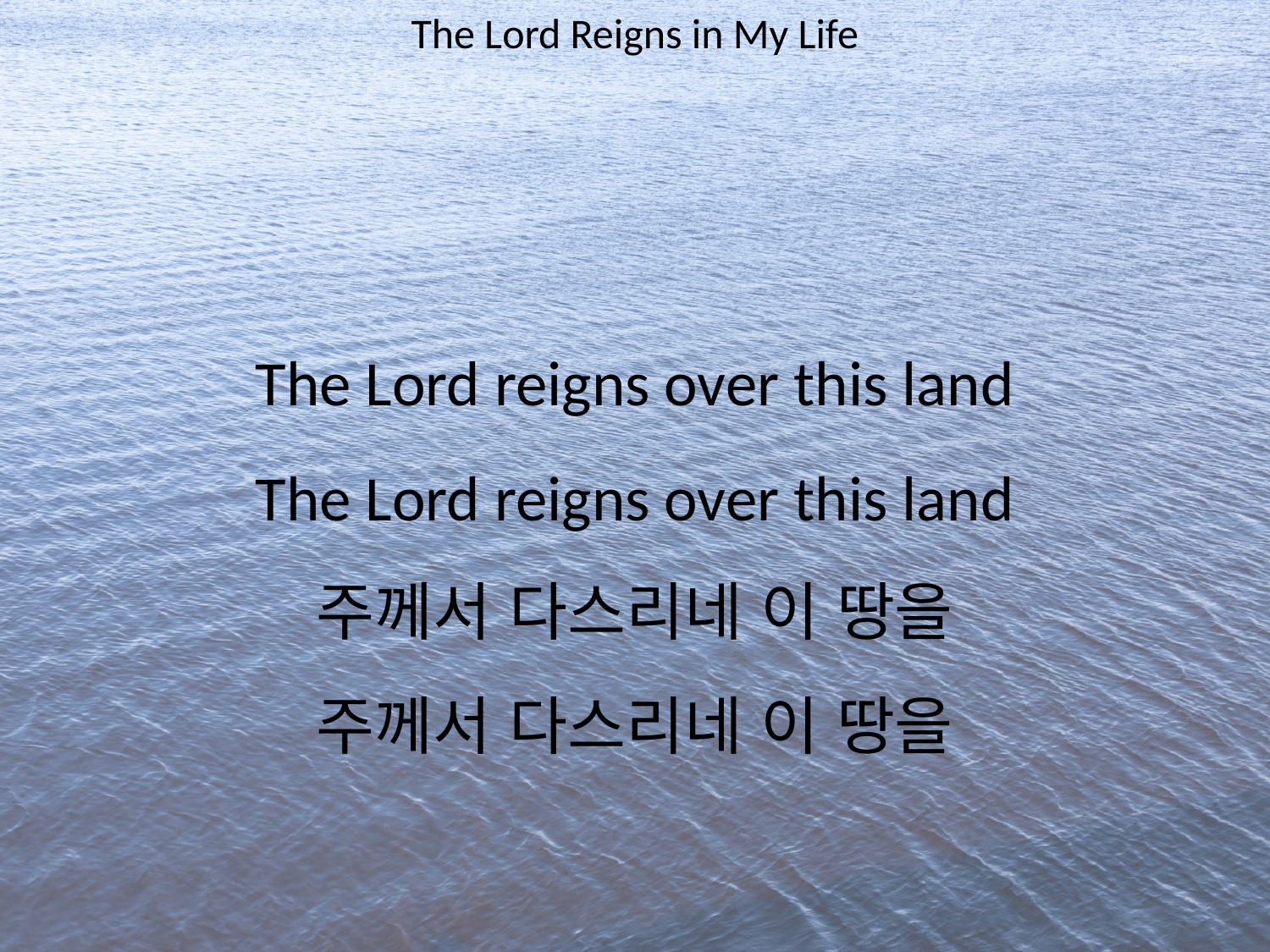

The Lord Reigns in My Life

#
The Lord reigns over this land
The Lord reigns over this land
주께서 다스리네 이 땅을
주께서 다스리네 이 땅을